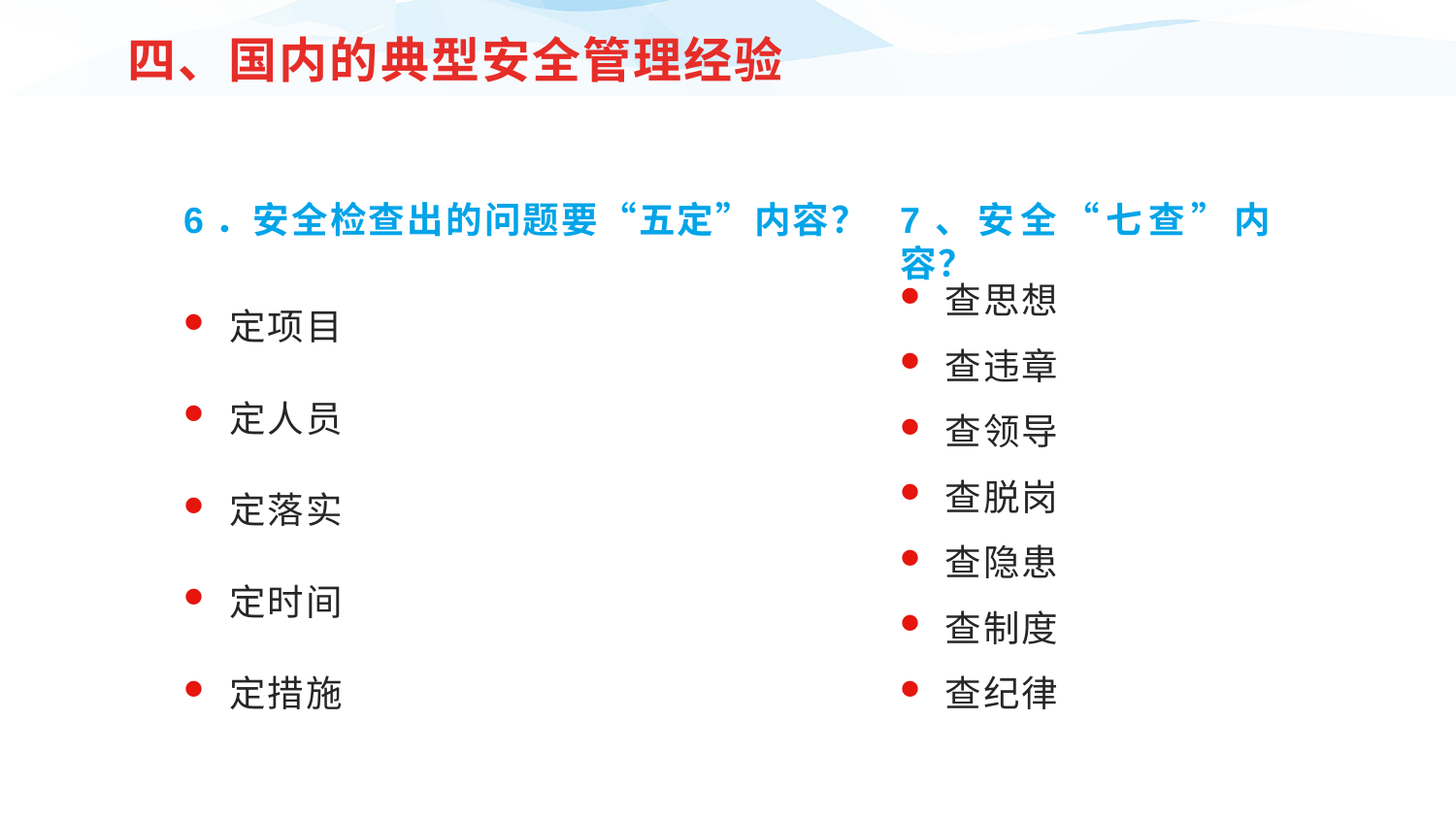

四、国内的典型安全管理经验
6．安全检查出的问题要“五定”内容？
定项目
定人员
定落实
定时间
定措施
7、安全“七查”内容？
查思想
查违章
查领导
查脱岗
查隐患
查制度
查纪律